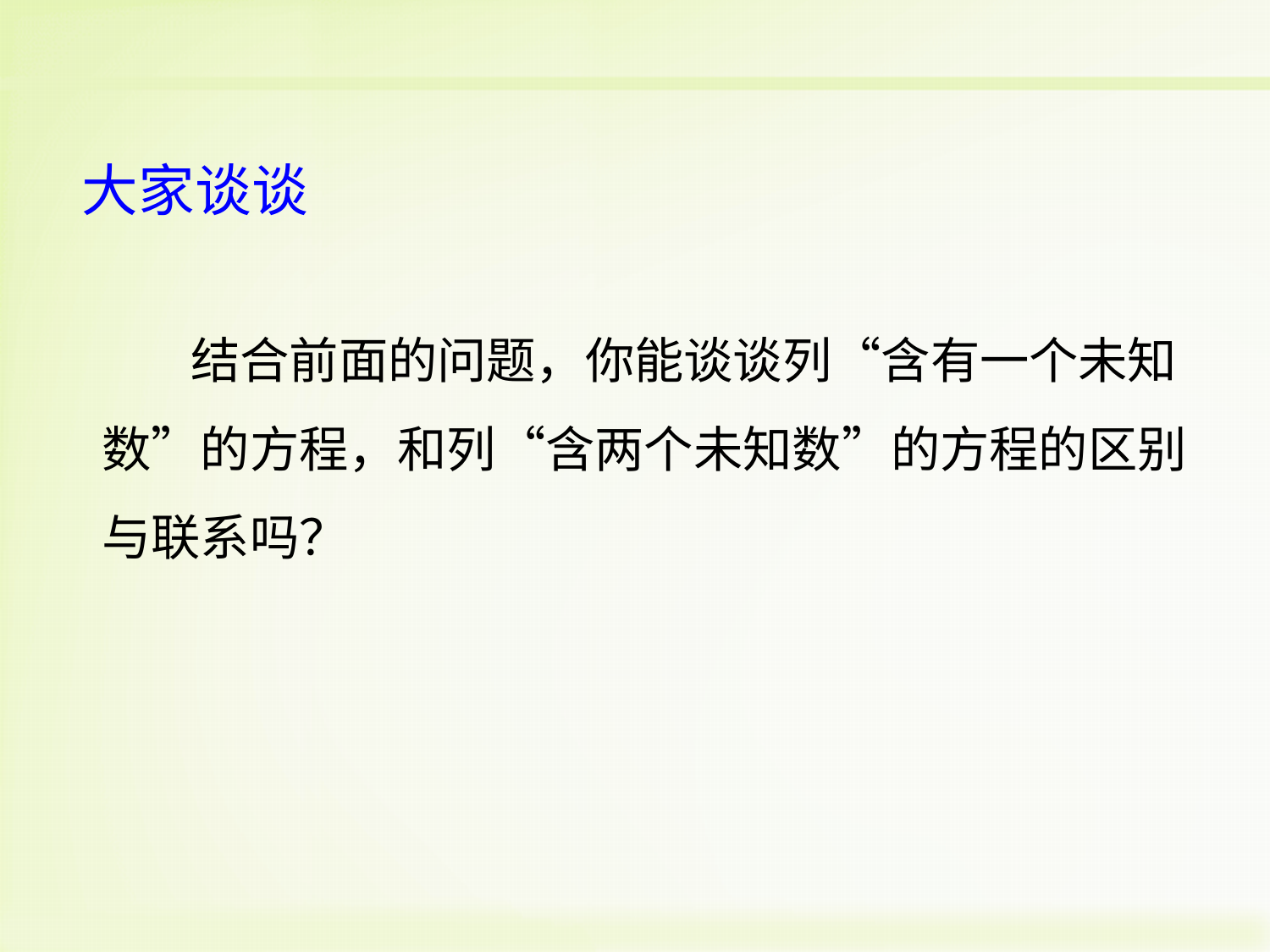

大家谈谈
       结合前面的问题，你能谈谈列“含有一个未知数”的方程，和列“含两个未知数”的方程的区别与联系吗？